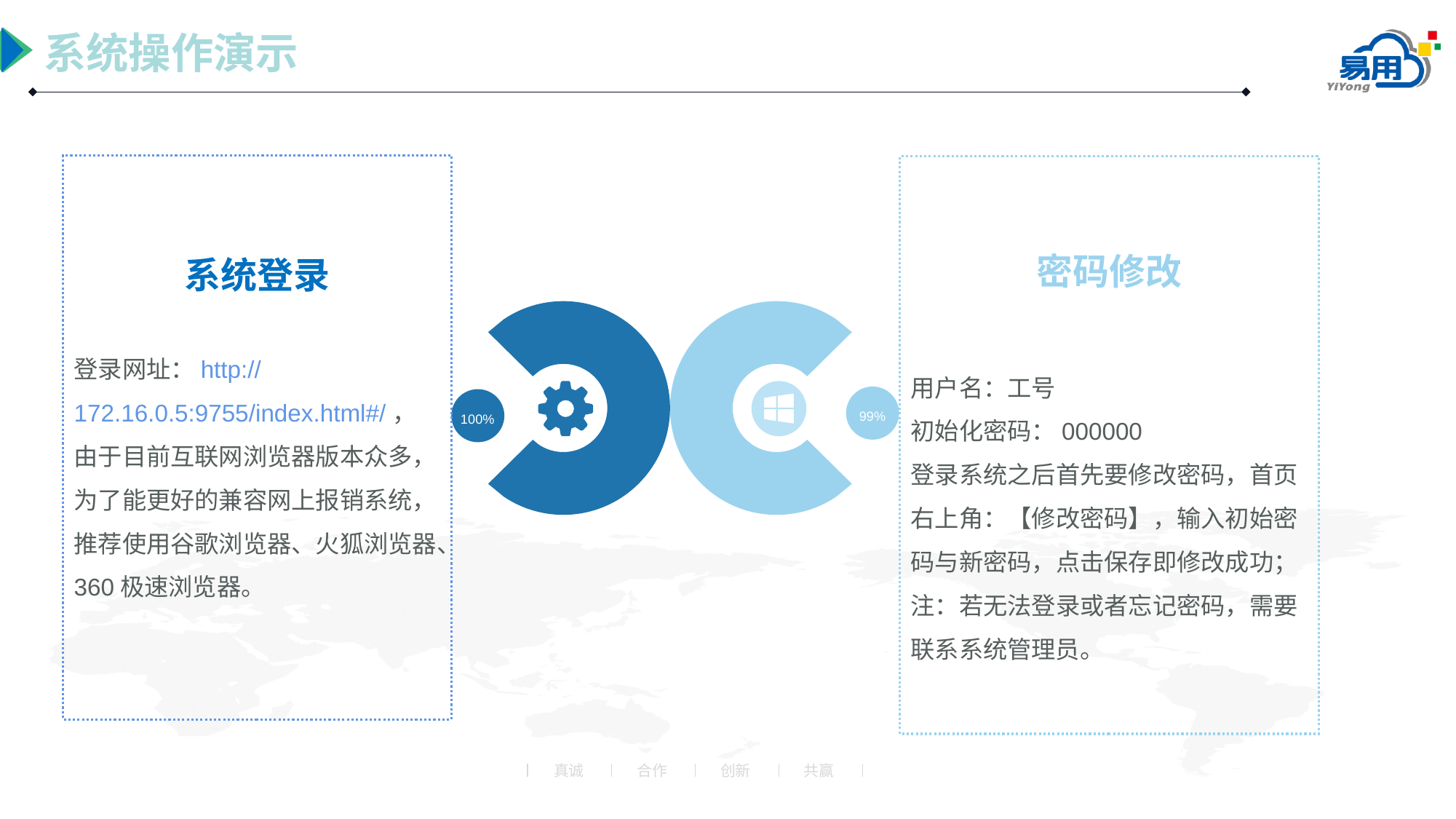

系统操作演示
系统登录

登录网址：http://172.16.0.5:9755/index.html#/，由于目前互联网浏览器版本众多，为了能更好的兼容网上报销系统，推荐使用谷歌浏览器、火狐浏览器、360极速浏览器。

密码修改

用户名：工号
初始化密码：000000
登录系统之后首先要修改密码，首页右上角：【修改密码】，输入初始密码与新密码，点击保存即修改成功；
注：若无法登录或者忘记密码，需要联系系统管理员。

99%
100%